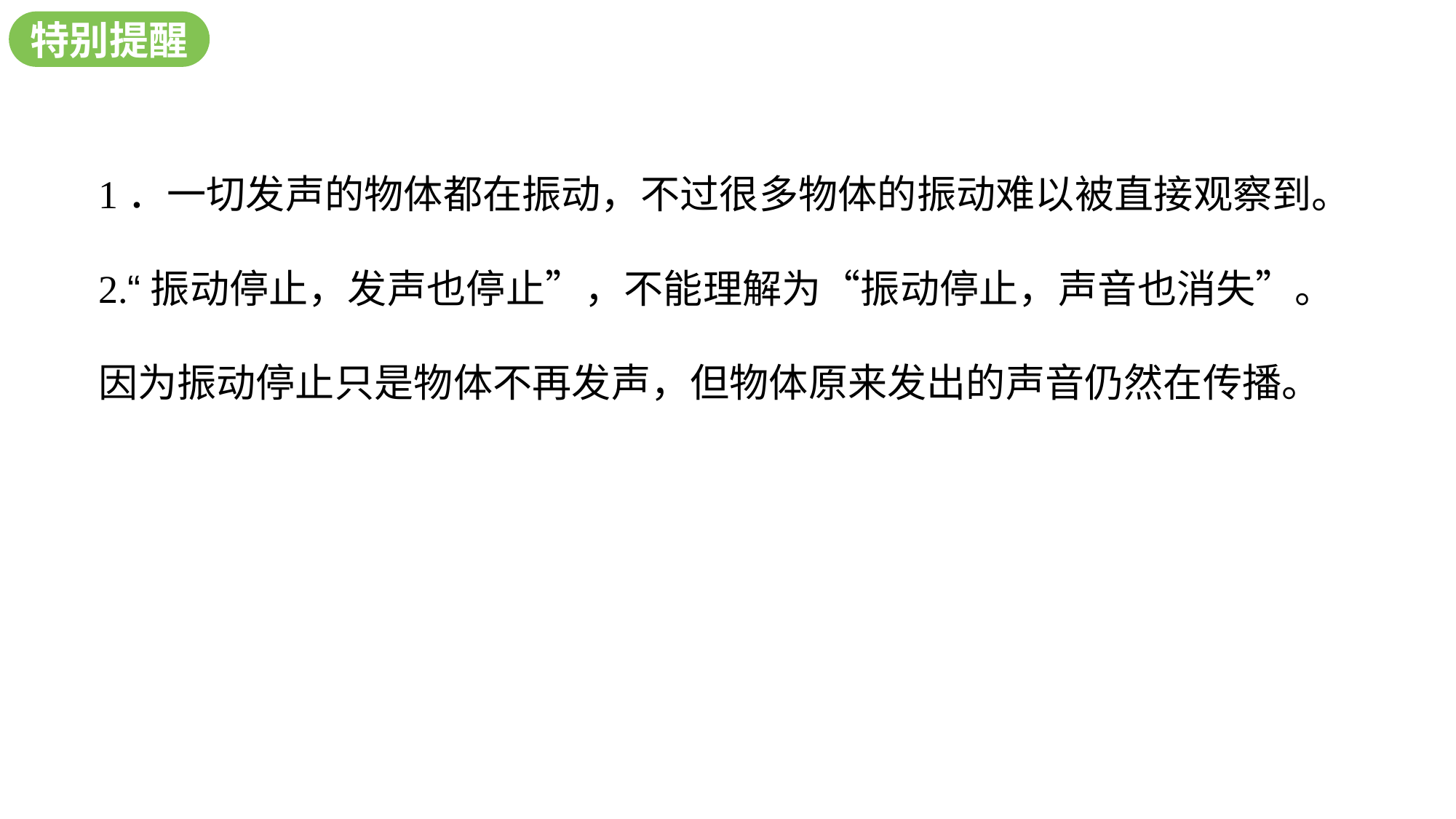

新知探究
特别提醒
1．一切发声的物体都在振动，不过很多物体的振动难以被直接观察到。
2.“振动停止，发声也停止”，不能理解为“振动停止，声音也消失”。因为振动停止只是物体不再发声，但物体原来发出的声音仍然在传播。